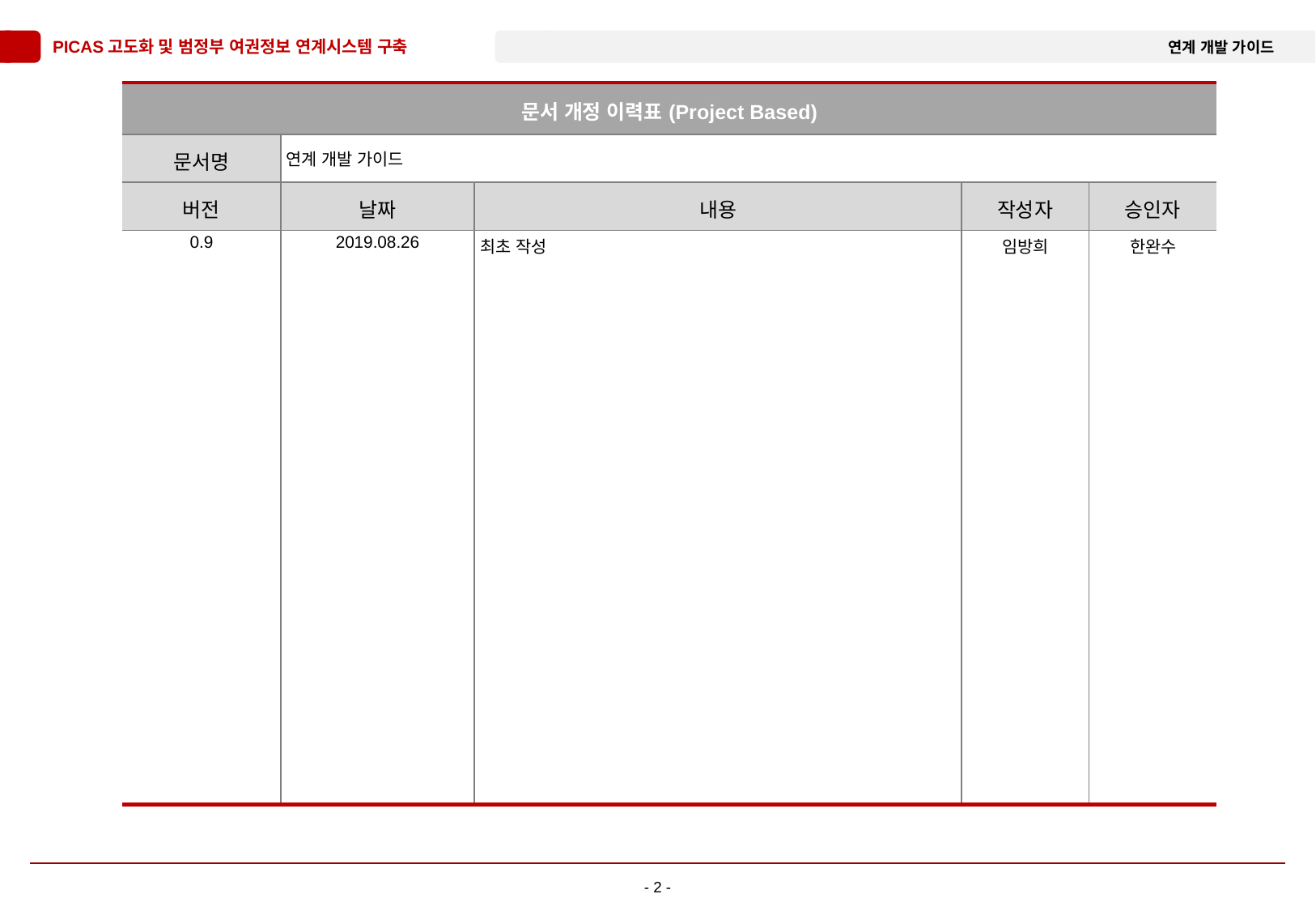

| 문서 개정 이력표(Project Based) |  |  |  |  |
| --- | --- | --- | --- | --- |
| 문서명 | 연계 개발 가이드 |  |  |  |
| 버전 | 날짜 | 내용 | 작성자 | 승인자 |
| 0.9 | 2019.08.26 | 최초 작성 | 임방희 | 한완수 |